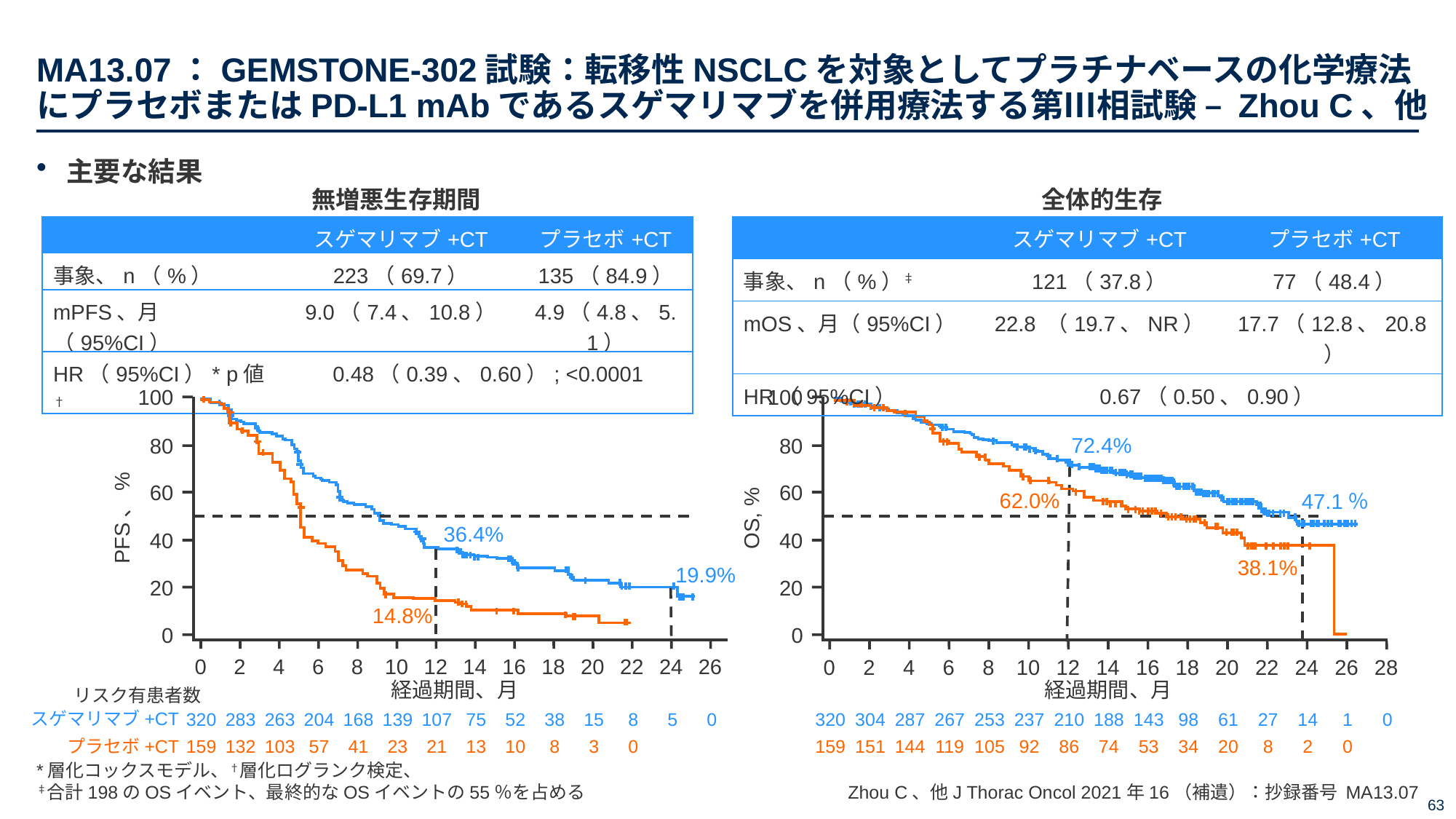

# MA13.07：GEMSTONE-302試験：転移性NSCLCを対象としてプラチナベースの化学療法にプラセボまたはPD-L1 mAbであるスゲマリマブを併用療法する第Ⅲ相試験 – Zhou C、他
主要な結果
無増悪生存期間
全体的生存
|  | スゲマリマブ+CT | プラセボ+CT |
| --- | --- | --- |
| 事象、n（%） | 223（69.7） | 135（84.9） |
| mPFS、月（95%CI） | 9.0（7.4、10.8） | 4.9（4.8、5.1） |
| HR（95%CI）\* p値† | 0.48（0.39、0.60）; <0.0001 |  |
|  | スゲマリマブ+CT | プラセボ+CT |
| --- | --- | --- |
| 事象、n（%）‡ | 121（37.8） | 77（48.4） |
| mOS、月（95%CI） | 22.8 （19.7、NR） | 17.7（12.8、20.8） |
| HR（95%CI） | 0.67（0.50、0.90） |  |
100

80

60

PFS、%
40

20

0

リスク有患者数
100

80

60

OS, %
40

20

0

72.4%
62.0%
47.1％
36.4%
38.1%
19.9%
14.8%

0
2
4
6
8
10
12
14
16
18
20
22
24
26

0
2
4
6
8
10
12
14
16
18
20
22
24
26
28
経過期間、月
経過期間、月
スゲマリマブ+CT
320
283
263
204
168
139
107
75
52
38
15
8
5
0
320
304
287
267
253
237
210
188
143
98
61
27
14
1
0
プラセボ+CT
159
132
103
57
41
23
21
13
10
8
3
0
159
151
144
119
105
92
86
74
53
34
20
8
2
0
*層化コックスモデル、†層化ログランク検定、
‡合計198のOSイベント、最終的なOSイベントの55％を占める
Zhou C、他J Thorac Oncol 2021年16（補遺）：抄録番号 MA13.07